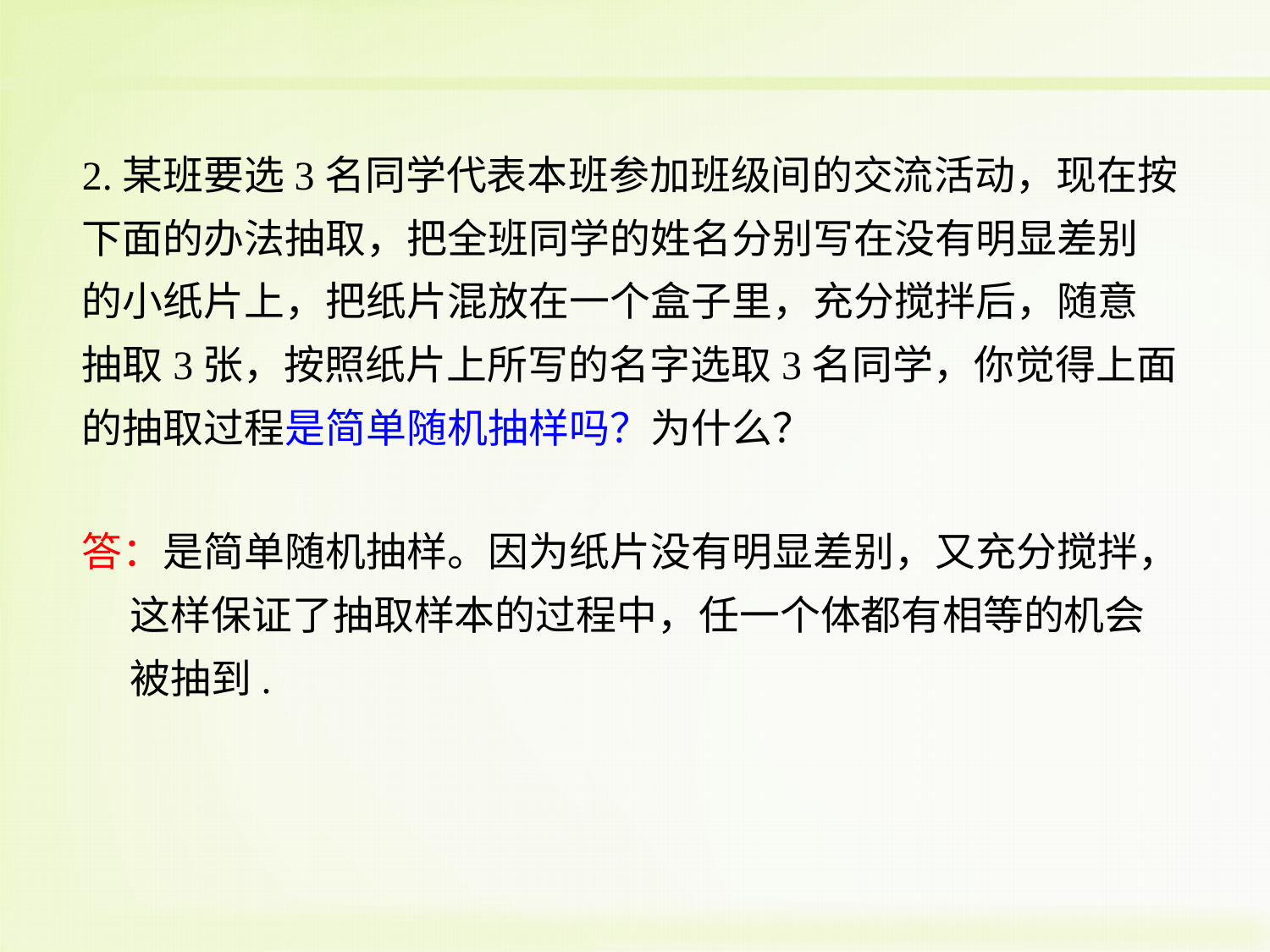

2.某班要选3名同学代表本班参加班级间的交流活动，现在按下面的办法抽取，把全班同学的姓名分别写在没有明显差别的小纸片上，把纸片混放在一个盒子里，充分搅拌后，随意抽取3张，按照纸片上所写的名字选取3名同学，你觉得上面的抽取过程是简单随机抽样吗？为什么？
答：是简单随机抽样。因为纸片没有明显差别，又充分搅拌，这样保证了抽取样本的过程中，任一个体都有相等的机会被抽到.